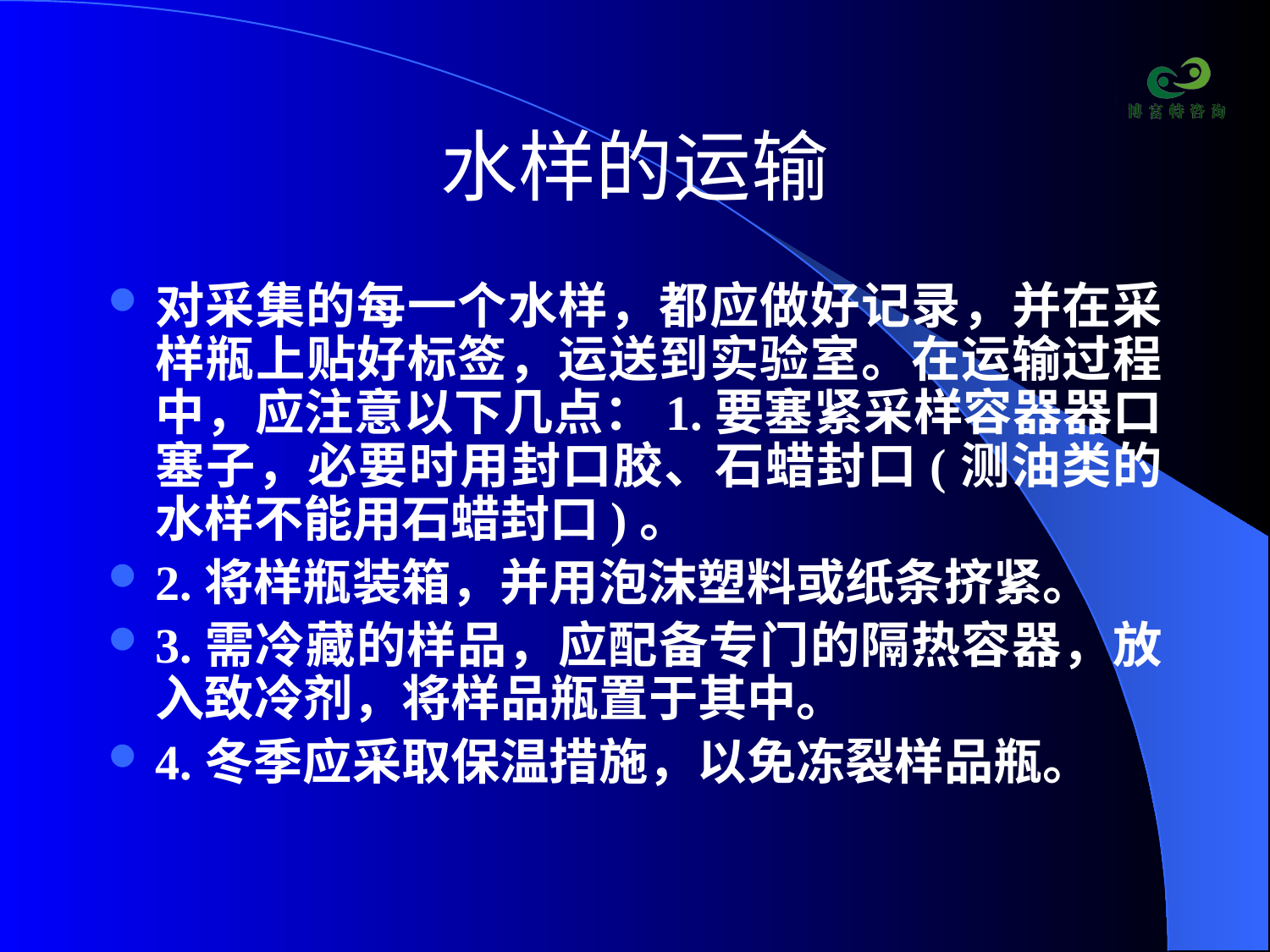

# 水样的运输
对采集的每一个水样，都应做好记录，并在采样瓶上贴好标签，运送到实验室。在运输过程中，应注意以下几点：1.要塞紧采样容器器口塞子，必要时用封口胶、石蜡封口(测油类的水样不能用石蜡封口)。
2.将样瓶装箱，并用泡沫塑料或纸条挤紧。
3.需冷藏的样品，应配备专门的隔热容器，放入致冷剂，将样品瓶置于其中。
4.冬季应采取保温措施，以免冻裂样品瓶。